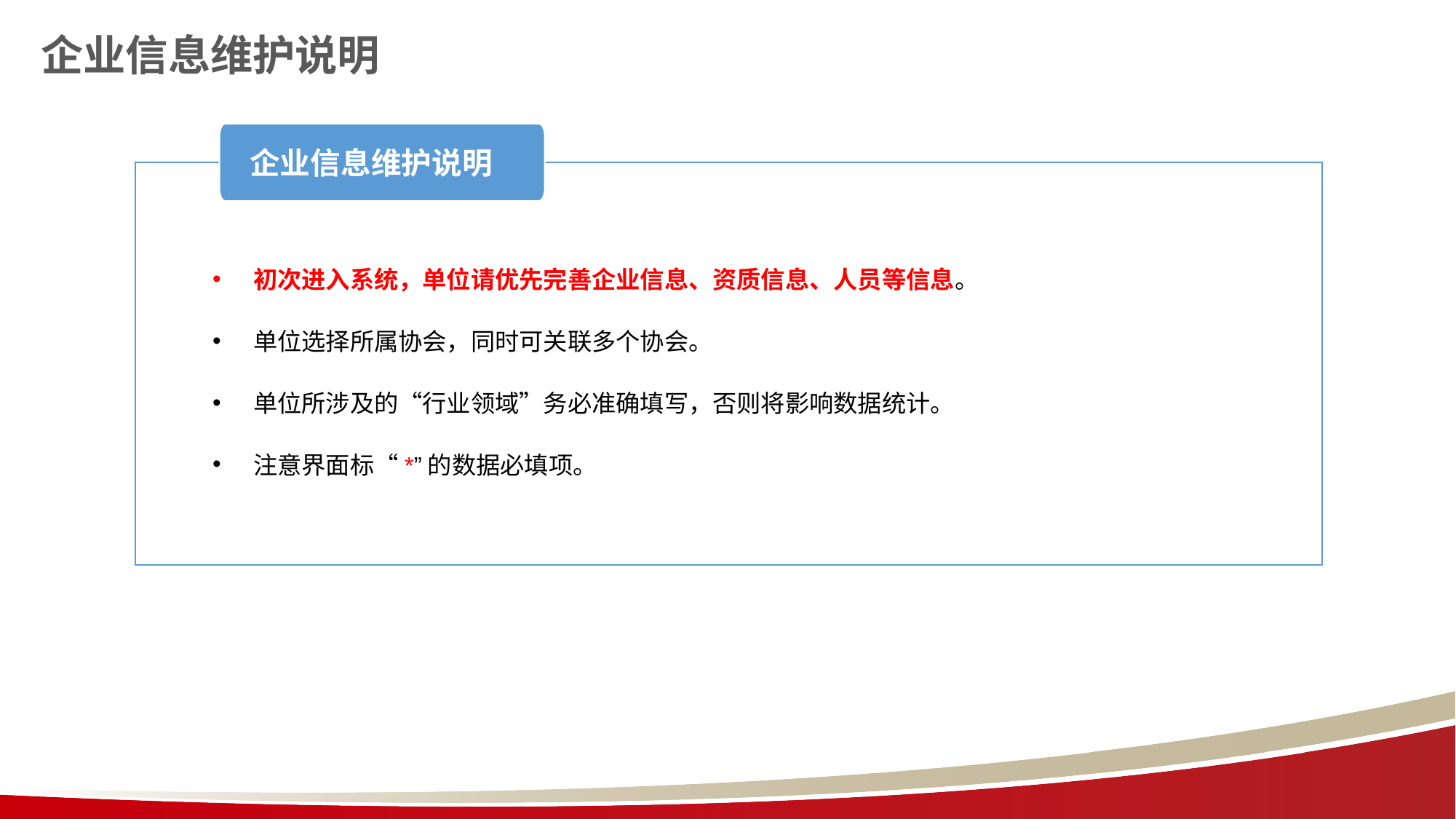

# 企业信息维护说明
企业信息维护说明

初次进入系统，单位请优先完善企业信息、资质信息、人员等信息。
单位选择所属协会，同时可关联多个协会。
单位所涉及的“行业领域”务必准确填写，否则将影响数据统计。
注意界面标“*”的数据必填项。